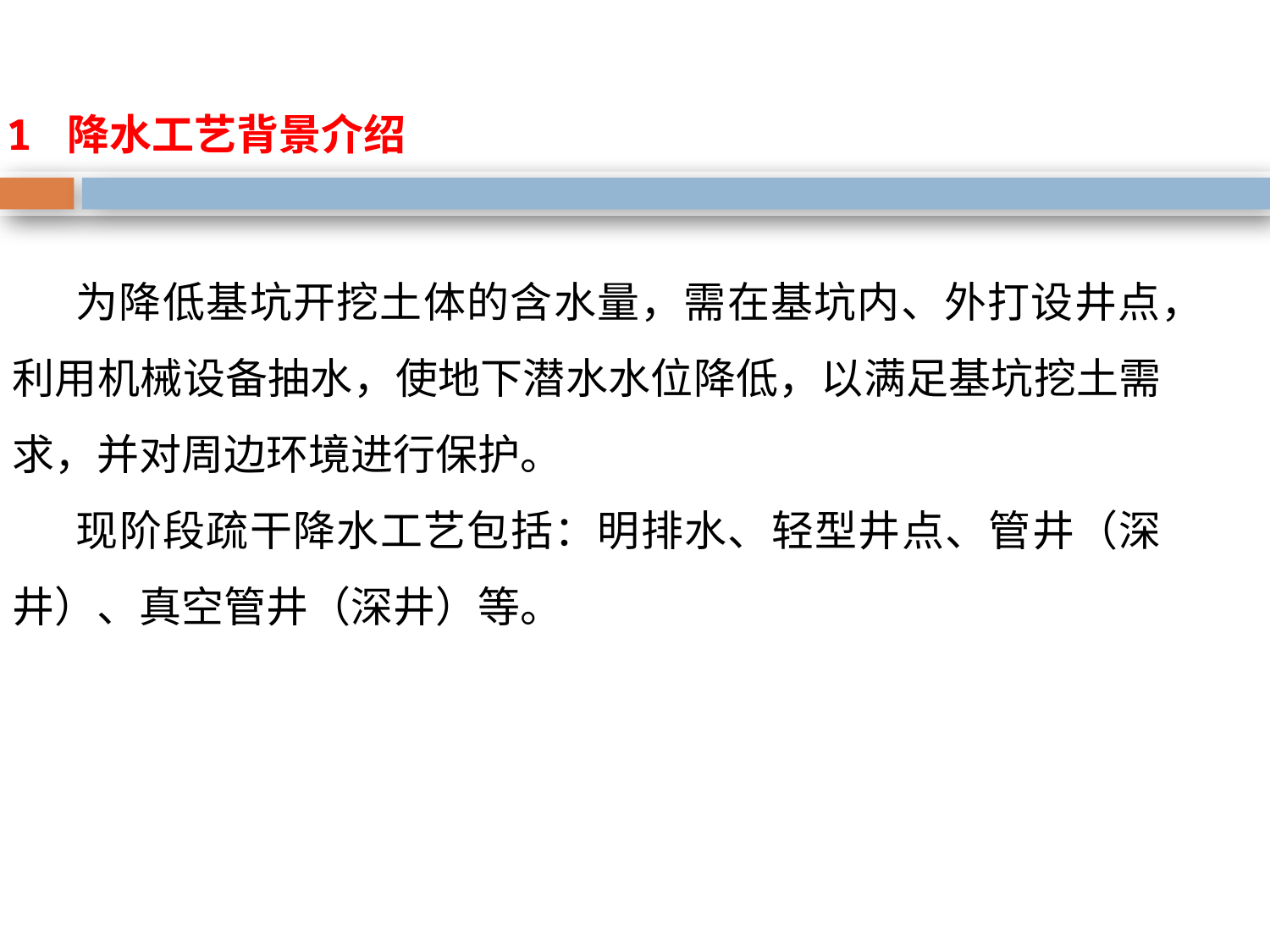

1 降水工艺背景介绍
为降低基坑开挖土体的含水量，需在基坑内、外打设井点，利用机械设备抽水，使地下潜水水位降低，以满足基坑挖土需求，并对周边环境进行保护。
现阶段疏干降水工艺包括：明排水、轻型井点、管井（深井）、真空管井（深井）等。